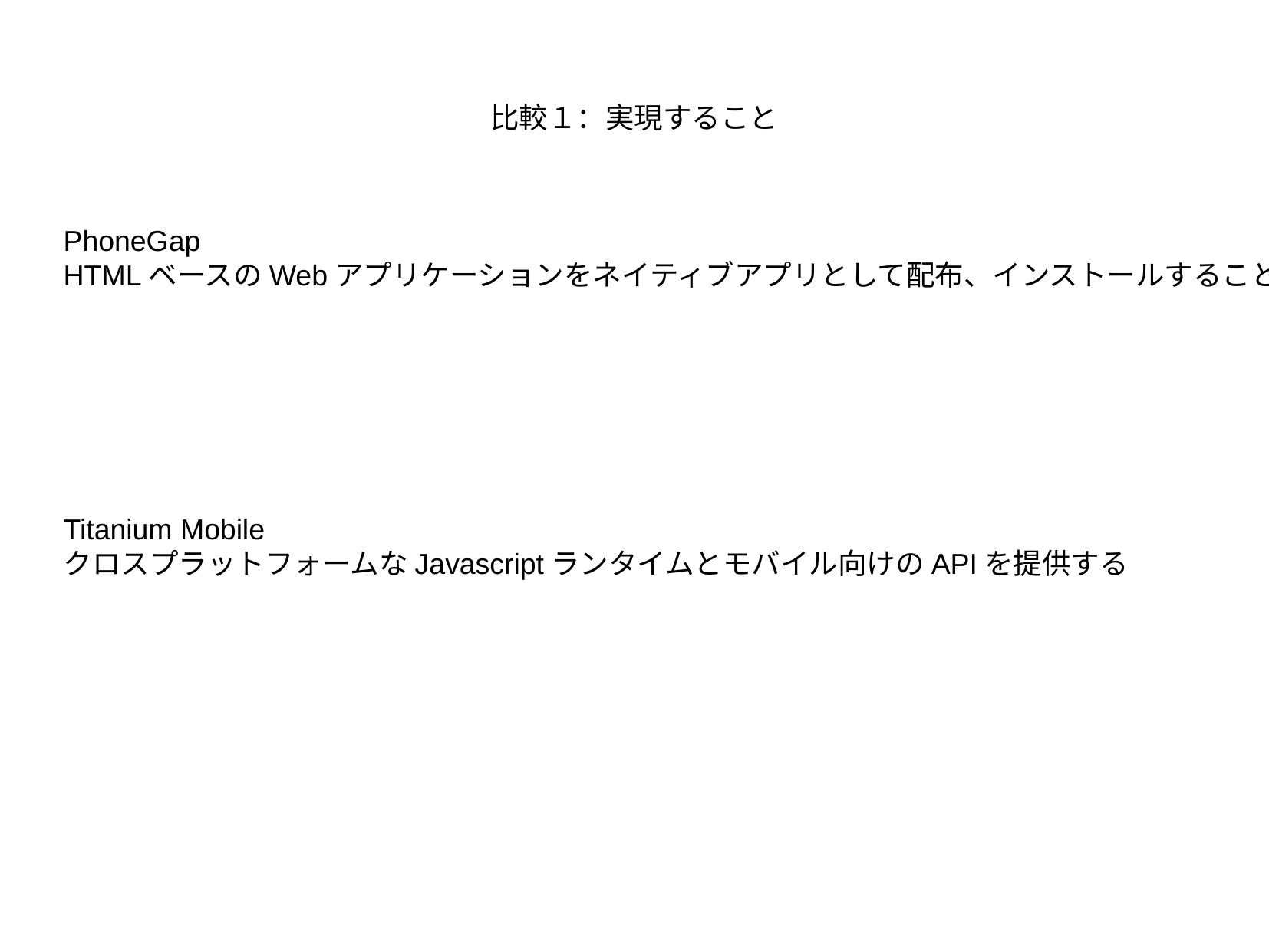

比較１：実現すること
PhoneGap
HTMLベースのWebアプリケーションをネイティブアプリとして配布、インストールすること

Titanium Mobile
クロスプラットフォームなJavascriptランタイムとモバイル向けのAPIを提供する